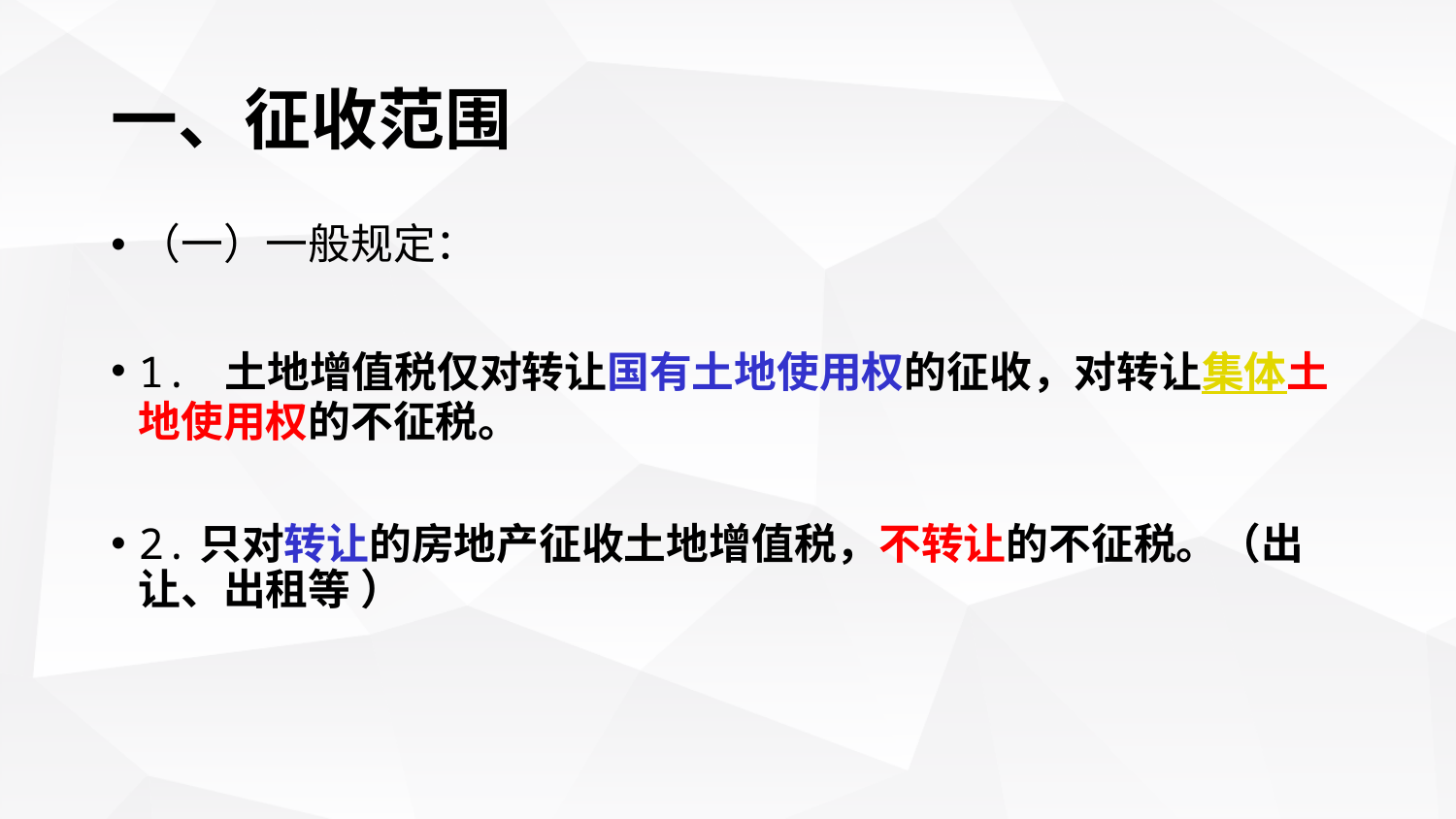

# 一、征收范围
（一）一般规定：

1. 土地增值税仅对转让国有土地使用权的征收，对转让集体土地使用权的不征税。

2.只对转让的房地产征收土地增值税，不转让的不征税。（出让、出租等 ）